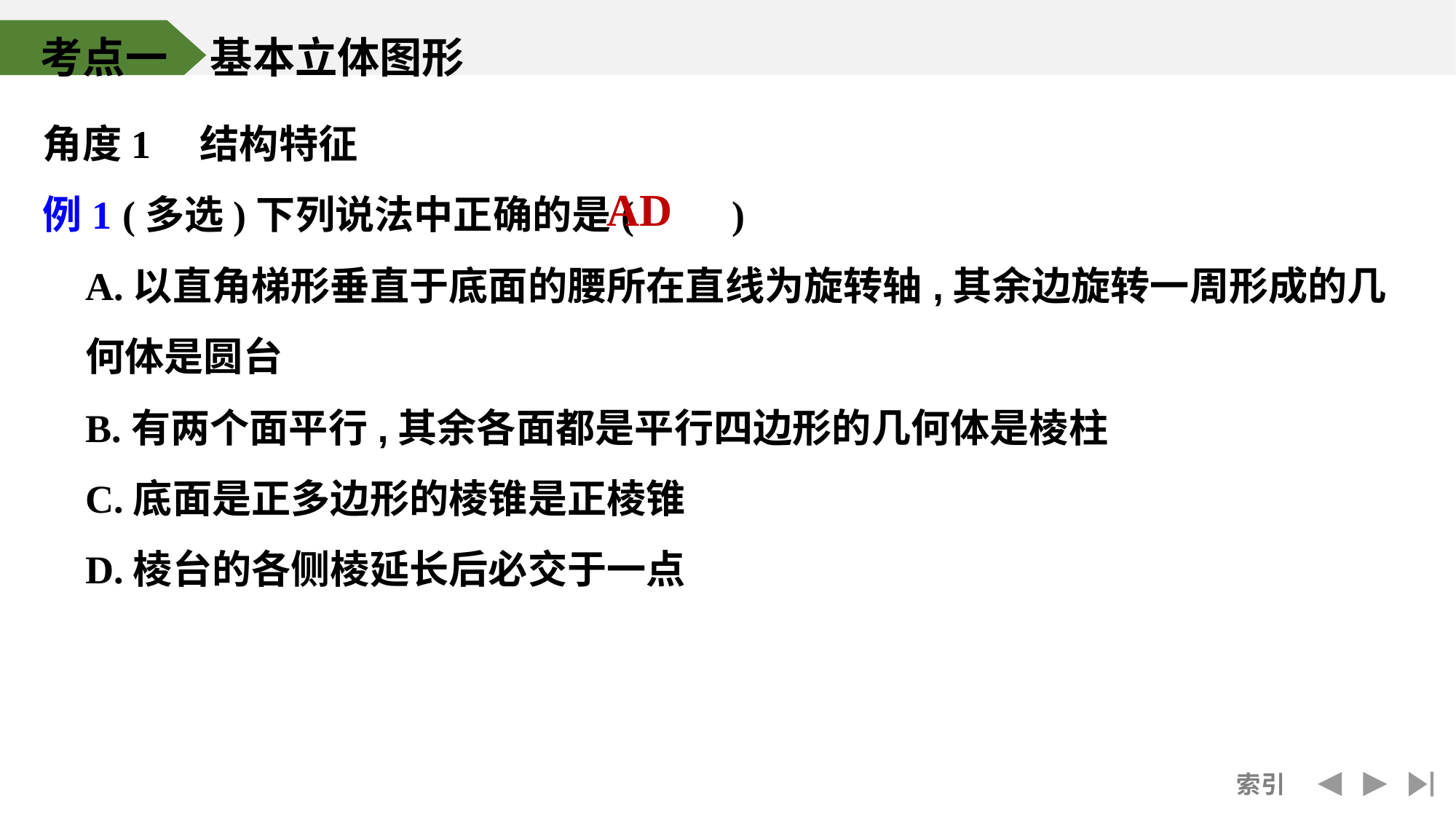

考点一　基本立体图形
角度1　结构特征
例1 (多选)下列说法中正确的是(　　)
	A.以直角梯形垂直于底面的腰所在直线为旋转轴,其余边旋转一周形成的几何体是圆台
	B.有两个面平行,其余各面都是平行四边形的几何体是棱柱
	C.底面是正多边形的棱锥是正棱锥
	D.棱台的各侧棱延长后必交于一点
AD